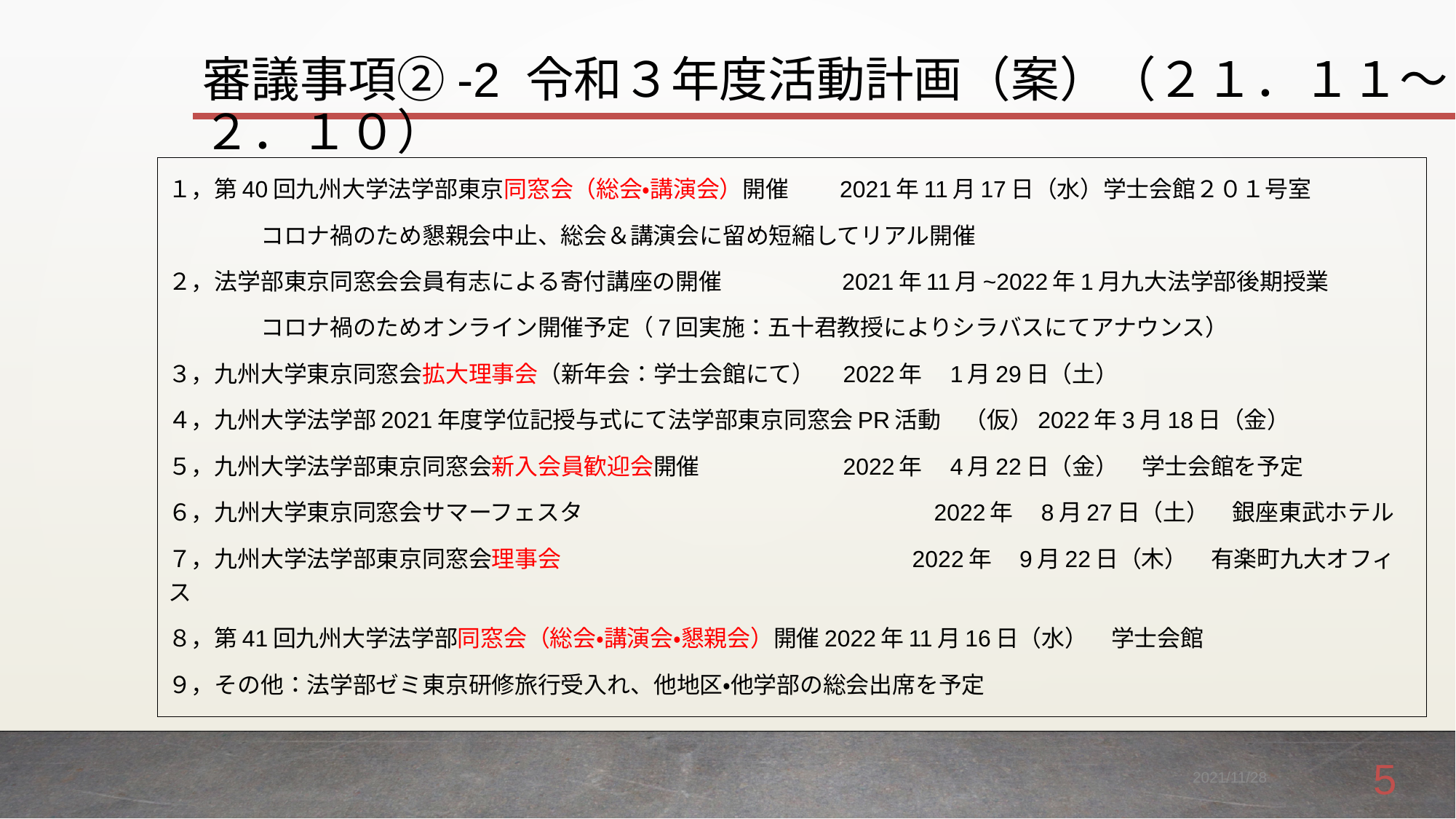

# 審議事項②-2 令和３年度活動計画（案）（２１．１１～２２．１０）
１，第40回九州大学法学部東京同窓会（総会・講演会）開催　　2021年11月17日（水）学士会館２０１号室
　　　　コロナ禍のため懇親会中止、総会＆講演会に留め短縮してリアル開催
２，法学部東京同窓会会員有志による寄付講座の開催　　　　　2021年11月~2022年1月九大法学部後期授業
　　　　コロナ禍のためオンライン開催予定（7回実施：五十君教授によりシラバスにてアナウンス）
３，九州大学東京同窓会拡大理事会（新年会：学士会館にて）　2022年　1月29日（土）
４，九州大学法学部2021年度学位記授与式にて法学部東京同窓会PR活動　（仮）2022年3月18日（金）
５，九州大学法学部東京同窓会新入会員歓迎会開催　　　　　　2022年　4月22日（金）　学士会館を予定
６，九州大学東京同窓会サマーフェスタ　　　　　　　　　　　　　　　2022年　8月27日（土）　銀座東武ホテル
７，九州大学法学部東京同窓会理事会　　　　　　　　　　　　　　　2022年　9月22日（木）　有楽町九大オフィス
８，第41回九州大学法学部同窓会（総会・講演会・懇親会）開催2022年11月16日（水）　学士会館
９，その他：法学部ゼミ東京研修旅行受入れ、他地区・他学部の総会出席を予定
5
2021/11/28